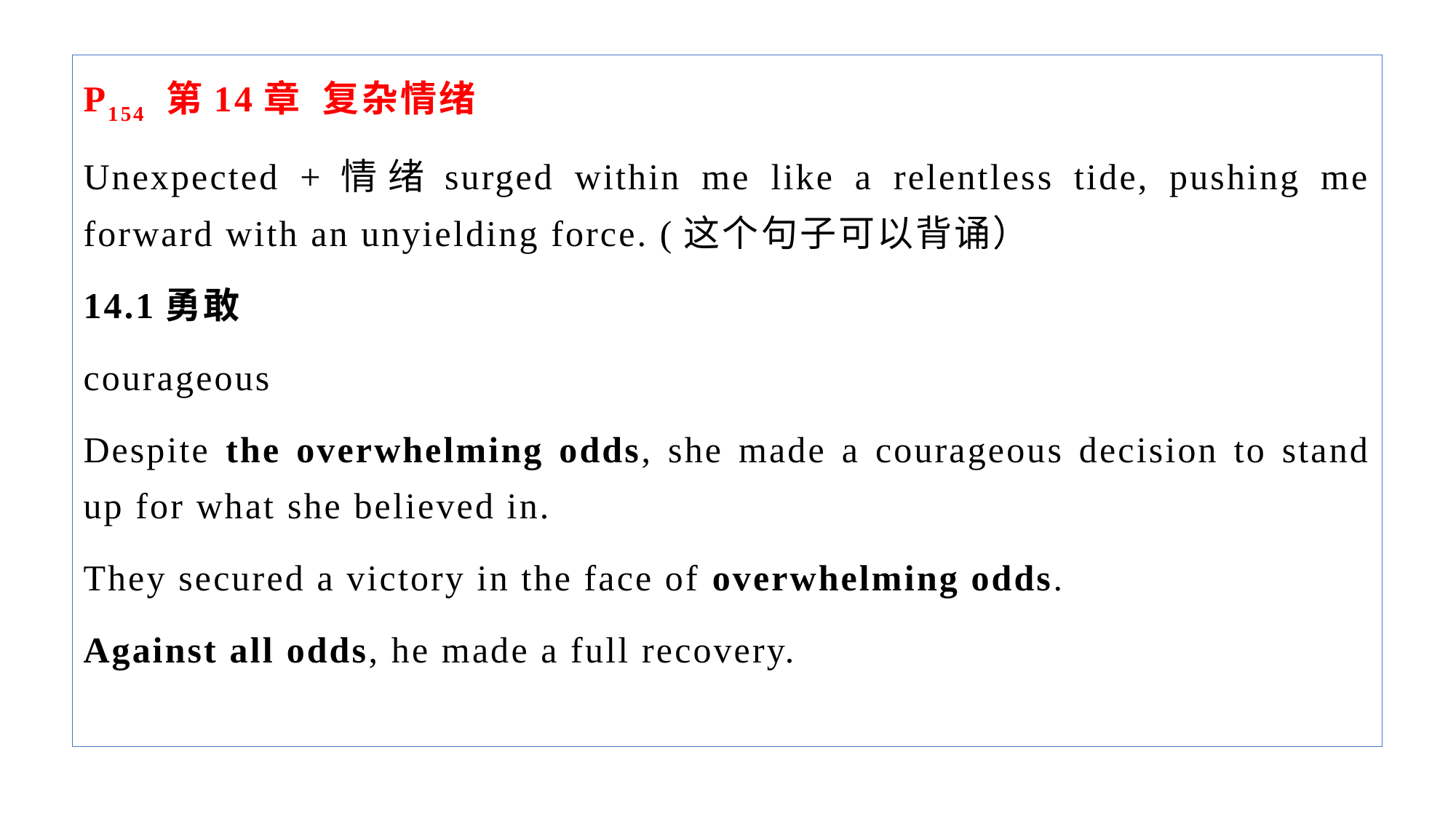

P154 第14章  复杂情绪
Unexpected +情绪surged within me like a relentless tide, pushing me forward with an unyielding force. (这个句子可以背诵）
14.1勇敢
courageous
Despite the overwhelming odds, she made a courageous decision to stand up for what she believed in.
They secured a victory in the face of overwhelming odds.
Against all odds, he made a full recovery.